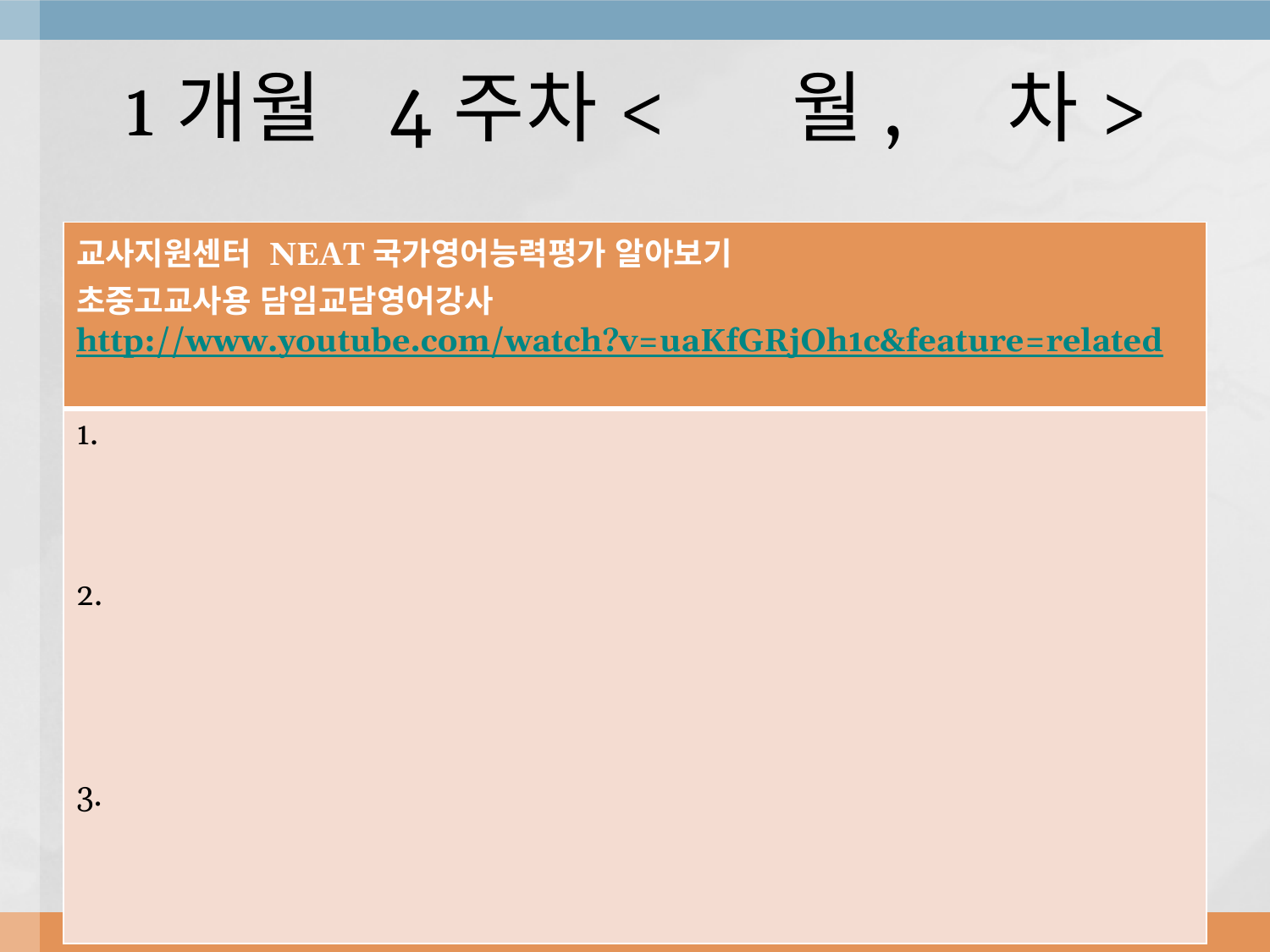

# 1개월  4주차<     월,    차>
| 교사지원센터 NEAT국가영어능력평가 알아보기 초중고교사용 담임교담영어강사 http://www.youtube.com/watch?v=uaKfGRjOh1c&feature=related |
| --- |
| 1. 2. 3. |